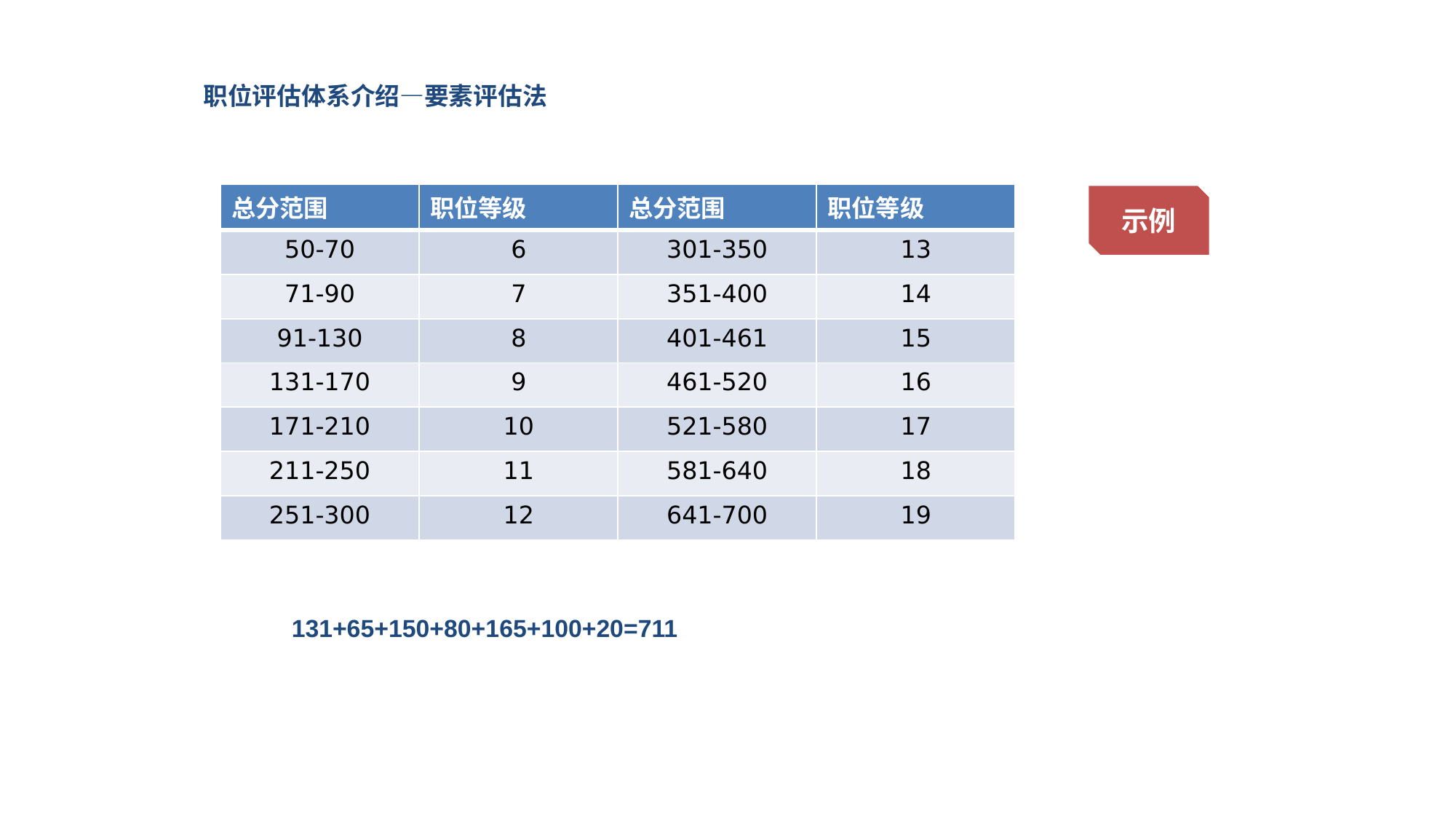

职位评估体系介绍—要素评估法
| 总分范围 | 职位等级 | 总分范围 | 职位等级 |
| --- | --- | --- | --- |
| 50-70 | 6 | 301-350 | 13 |
| 71-90 | 7 | 351-400 | 14 |
| 91-130 | 8 | 401-461 | 15 |
| 131-170 | 9 | 461-520 | 16 |
| 171-210 | 10 | 521-580 | 17 |
| 211-250 | 11 | 581-640 | 18 |
| 251-300 | 12 | 641-700 | 19 |
示例
131+65+150+80+165+100+20=711